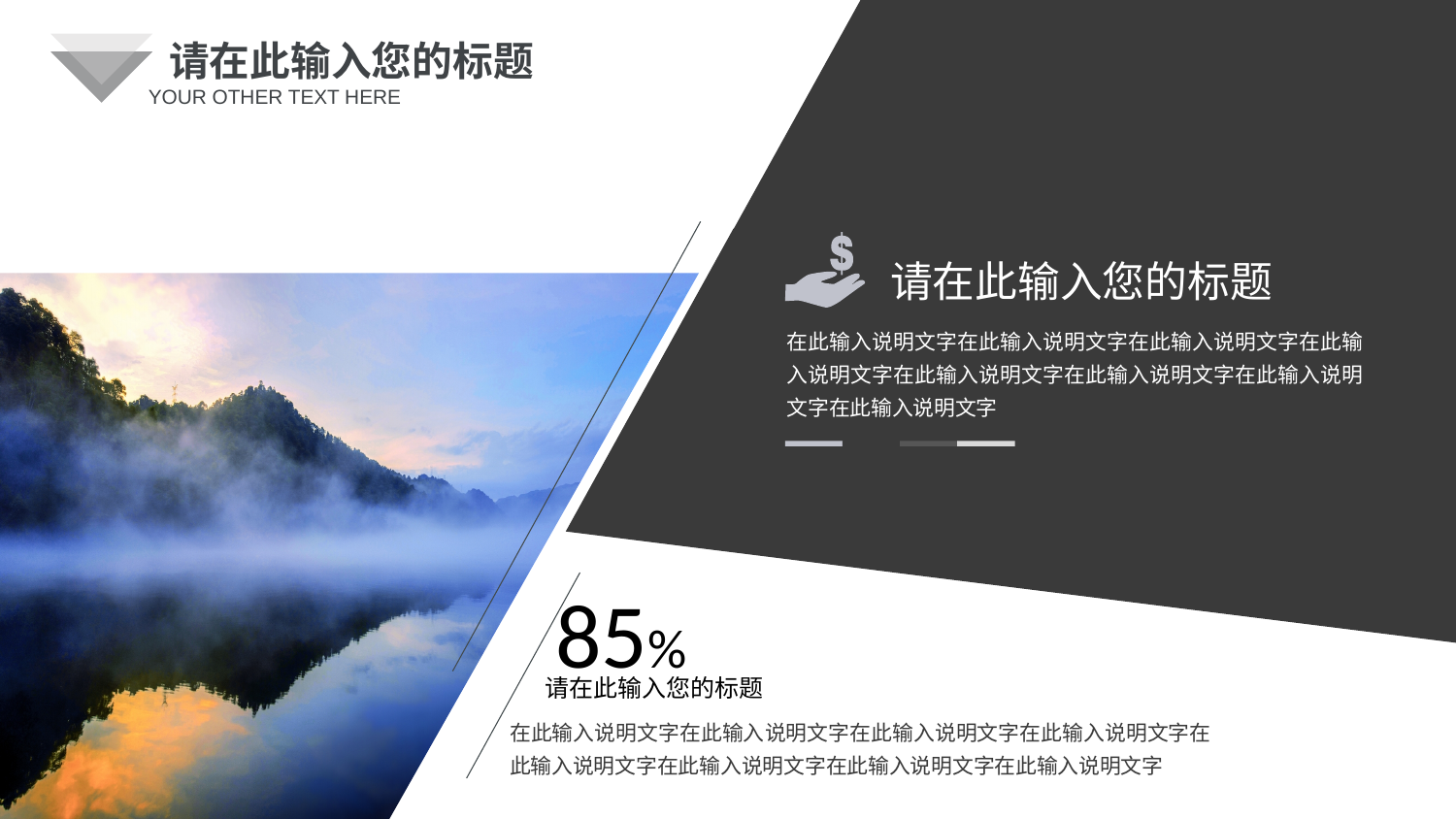

请在此输入您的标题
YOUR OTHER TEXT HERE

请在此输入您的标题

在此输入说明文字在此输入说明文字在此输入说明文字在此输入说明文字在此输入说明文字在此输入说明文字在此输入说明文字在此输入说明文字

85%
请在此输入您的标题
在此输入说明文字在此输入说明文字在此输入说明文字在此输入说明文字在此输入说明文字在此输入说明文字在此输入说明文字在此输入说明文字